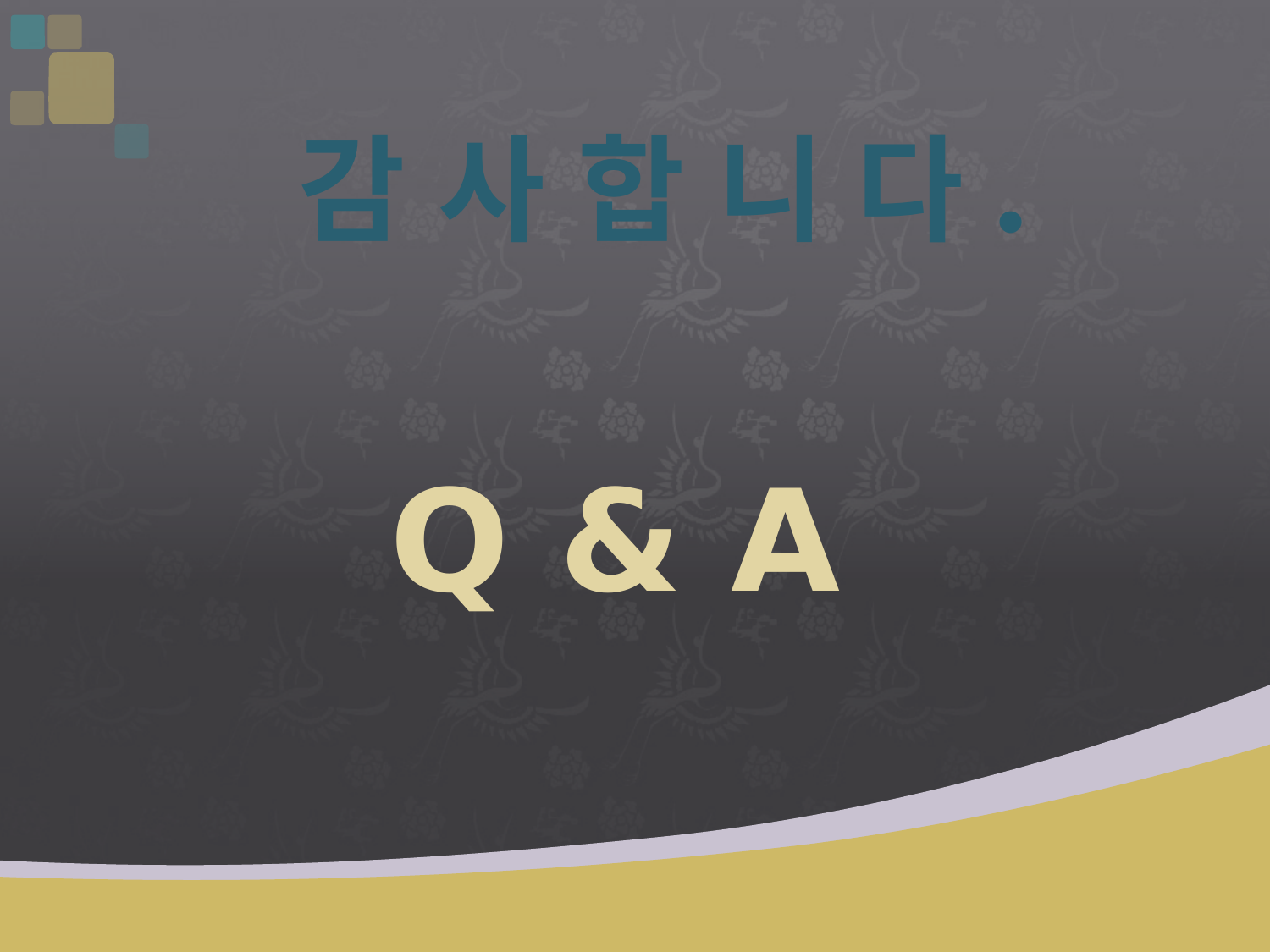

# 감 사 합 니 다.

Q & A